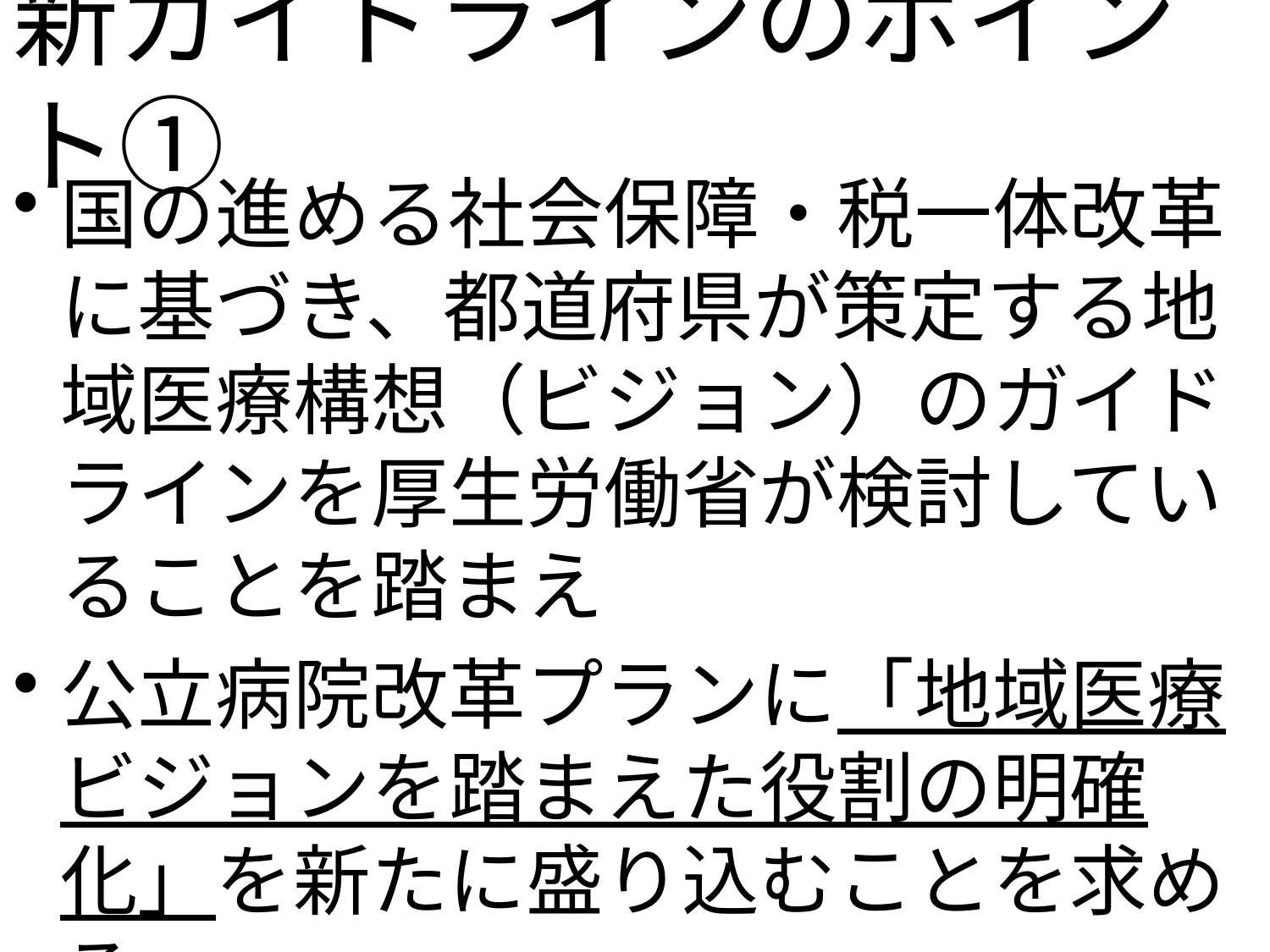

# 新ガイドラインのポイント①
国の進める社会保障・税一体改革に基づき、都道府県が策定する地域医療構想（ビジョン）のガイドラインを厚生労働省が検討していることを踏まえ
公立病院改革プランに「地域医療ビジョンを踏まえた役割の明確化」を新たに盛り込むことを求める